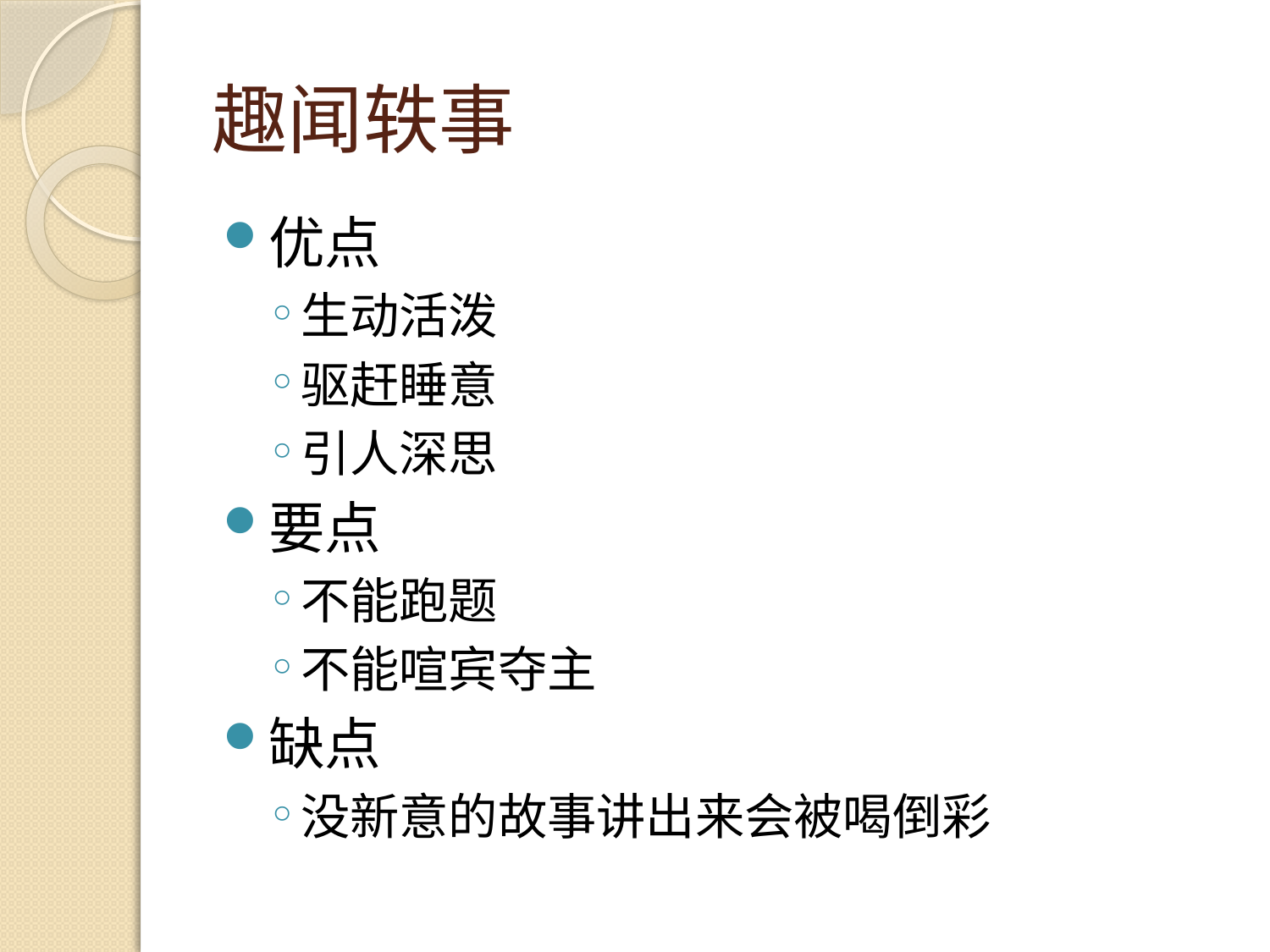

# 趣闻轶事
优点
生动活泼
驱赶睡意
引人深思
要点
不能跑题
不能喧宾夺主
缺点
没新意的故事讲出来会被喝倒彩